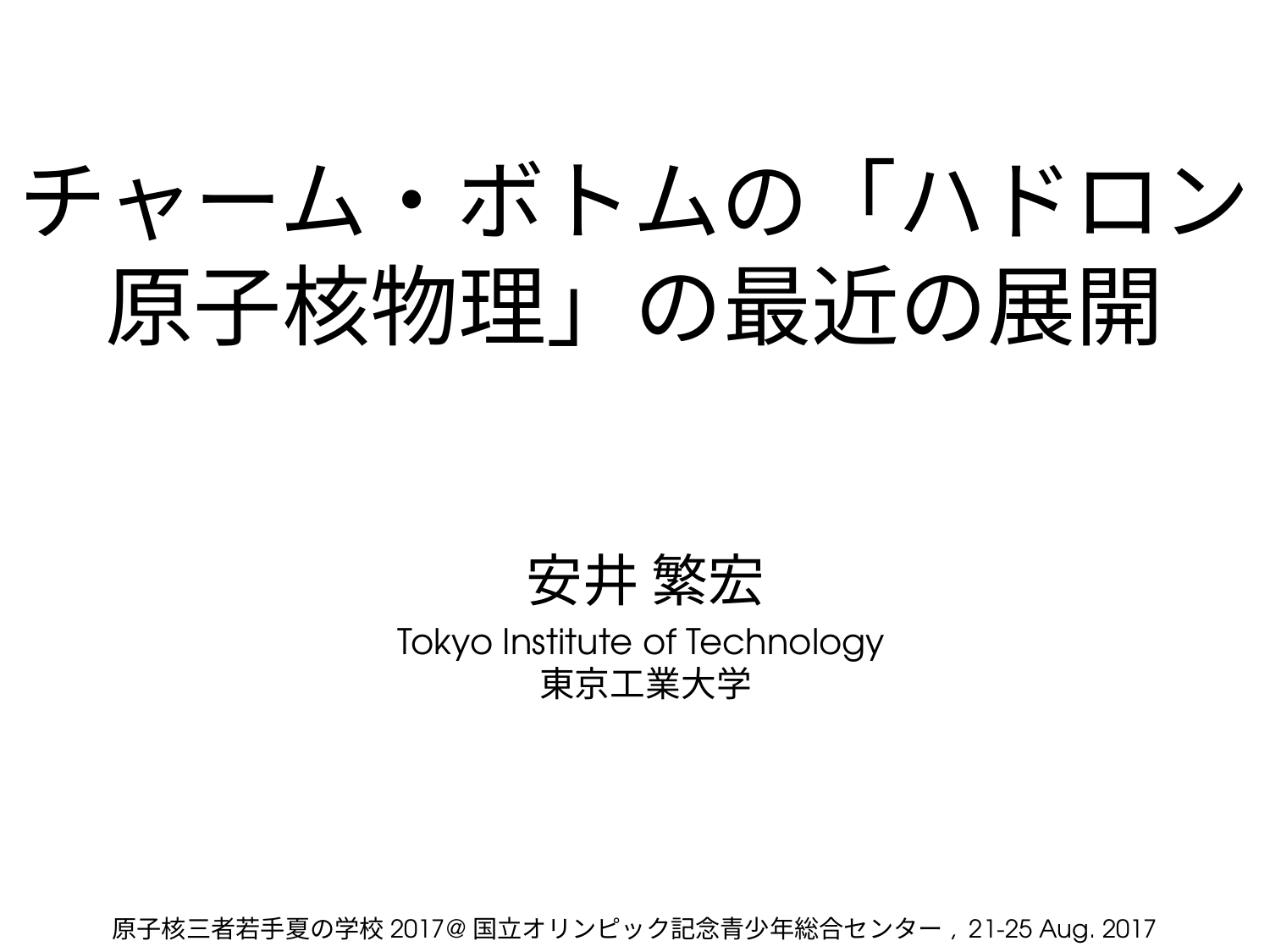

# チャーム・ボトムの「ハドロン原子核物理」の最近の展開
安井 繁宏
Tokyo Institute of Technology東京工業大学
原子核三者若手夏の学校2017@国立オリンピック記念青少年総合センター,  21-25 Aug. 2017